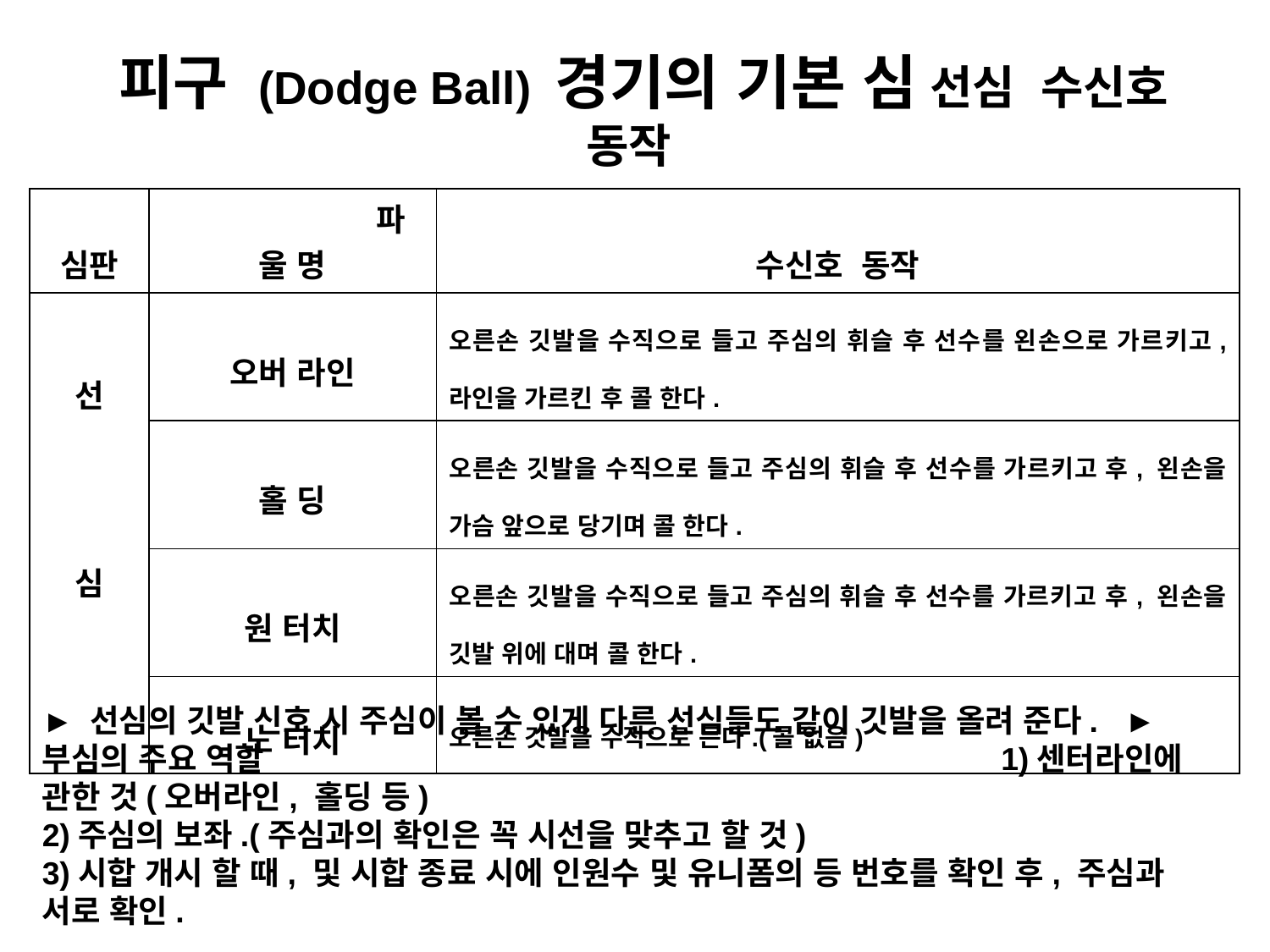

# 피구 (Dodge Ball) 경기의 기본 심 선심  수신호  동작
| 심판 | 파 울 명 | 수신호 동작 |
| --- | --- | --- |
| 선 심 | 오버 라인 | 오른손 깃발을 수직으로 들고 주심의 휘슬 후 선수를 왼손으로 가르키고, 라인을 가르킨 후 콜 한다. |
|  | 홀 딩 | 오른손 깃발을 수직으로 들고 주심의 휘슬 후 선수를 가르키고 후, 왼손을 가슴 앞으로 당기며 콜 한다. |
|  | 원 터치 | 오른손 깃발을 수직으로 들고 주심의 휘슬 후 선수를 가르키고 후, 왼손을 깃발 위에 대며 콜 한다. |
|  | 노 터치 | 오른손 깃발을 수직으로 든다.(콜 없음) |
► 선심의 깃발 신호 시 주심이 볼 수 있게 다른 선심들도 같이 깃발을 올려 준다.   ►부심의 주요 역할                                                                                  1)센터라인에 관한 것(오버라인, 홀딩 등)
2)주심의 보좌.(주심과의 확인은 꼭 시선을 맞추고 할 것)
3)시합 개시 할 때, 및 시합 종료 시에 인원수 및 유니폼의 등 번호를 확인 후, 주심과 서로 확인.